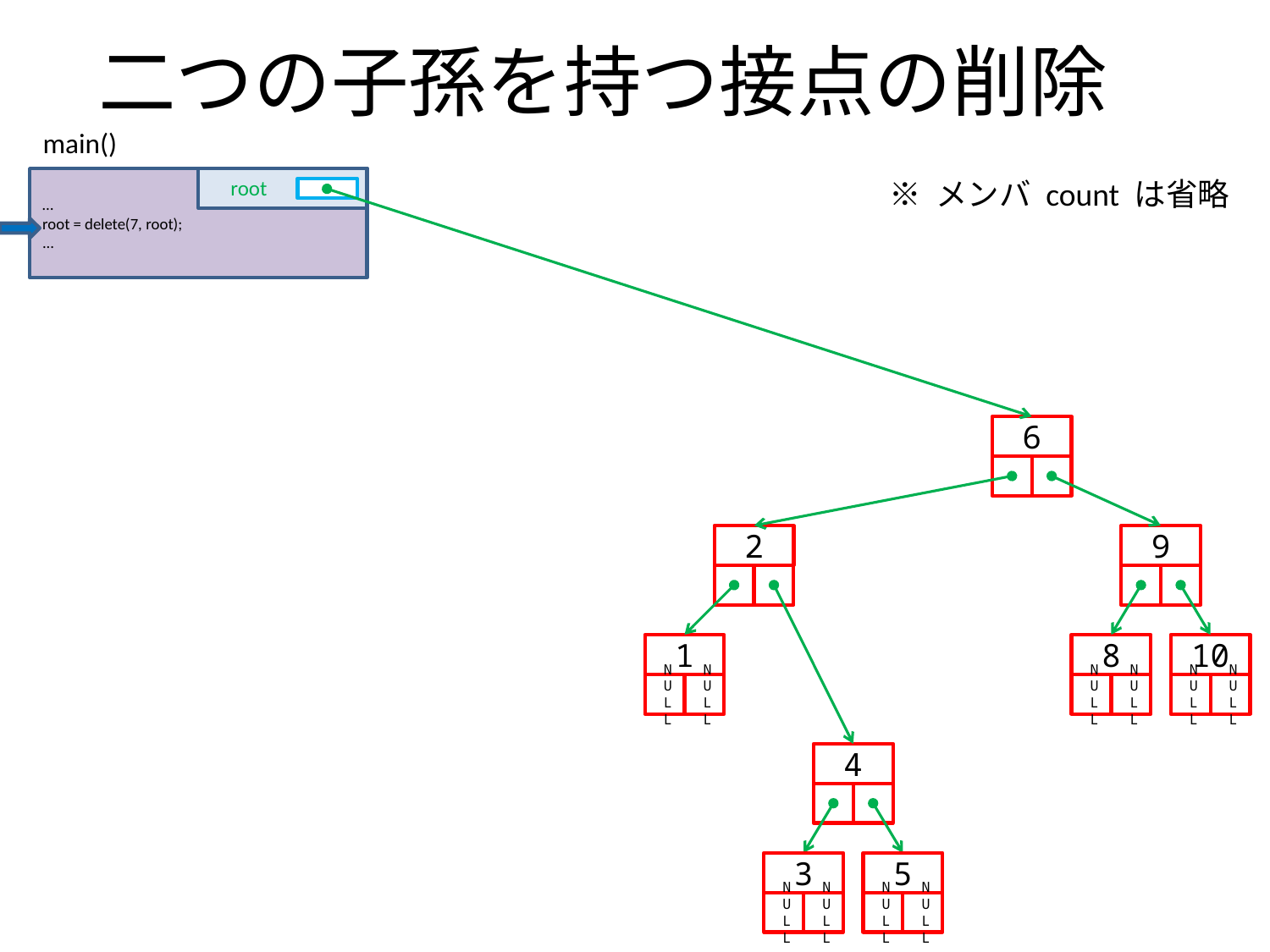

# 二つの子孫を持つ接点の削除
main()
…
root = delete(7, root);
...

※ メンバ count は省略
root

6

2
9

1
8
10
NULL
NULL
NULL
NULL
NULL
NULL
4

3
5
NULL
NULL
NULL
NULL